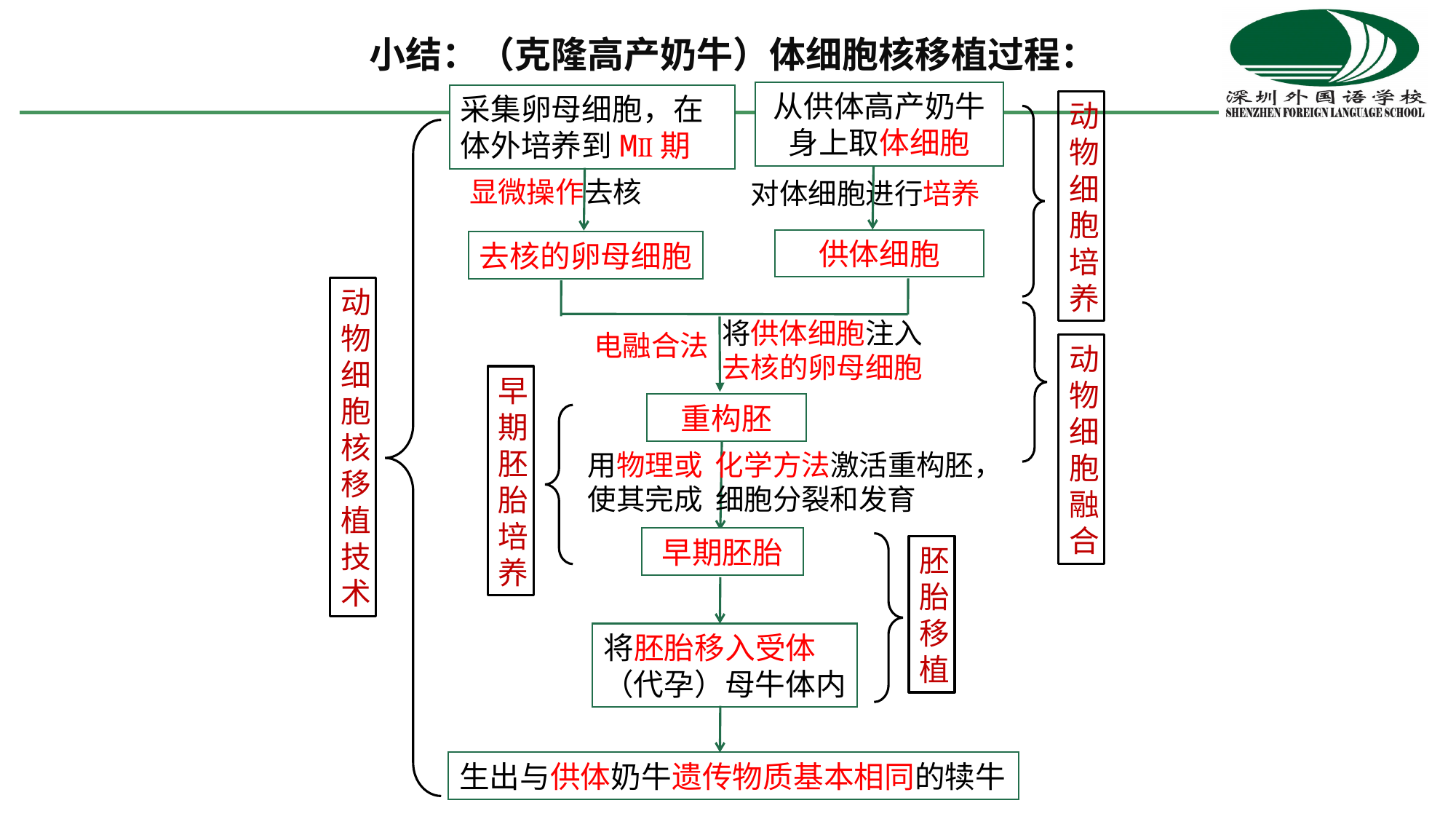

小结：（克隆高产奶牛）体细胞核移植过程：
从供体高产奶牛身上取体细胞
采集卵母细胞，在体外培养到MⅡ期
动物细胞培养

显微操作去核
对体细胞进行培养
供体细胞
去核的卵母细胞
动物细胞核移植技术

将供体细胞注入去核的卵母细胞
电融合法
动物细胞融合
早期胚胎培养
重构胚

用物理或  化学方法激活重构胚，使其完成  细胞分裂和发育
早期胚胎

胚胎移植
将胚胎移入受体（代孕）母牛体内
生出与供体奶牛遗传物质基本相同的犊牛